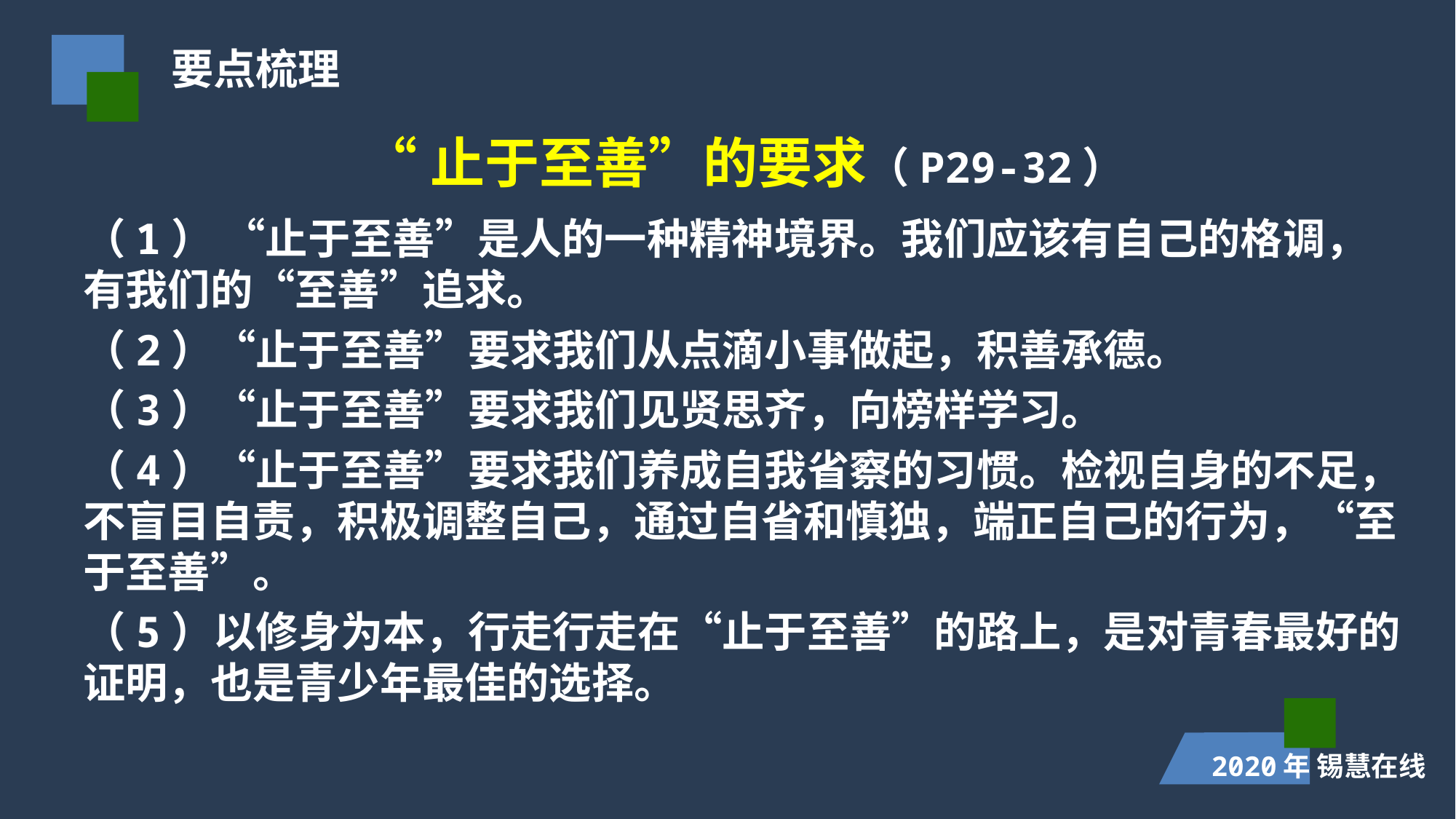

要点梳理
“止于至善”的要求（P29-32）
（1） “止于至善”是人的一种精神境界。我们应该有自己的格调，有我们的“至善”追求。
（2）“止于至善”要求我们从点滴小事做起，积善承德。
（3）“止于至善”要求我们见贤思齐，向榜样学习。
（4）“止于至善”要求我们养成自我省察的习惯。检视自身的不足，不盲目自责，积极调整自己，通过自省和慎独，端正自己的行为，“至于至善”。
（5）以修身为本，行走行走在“止于至善”的路上，是对青春最好的证明，也是青少年最佳的选择。